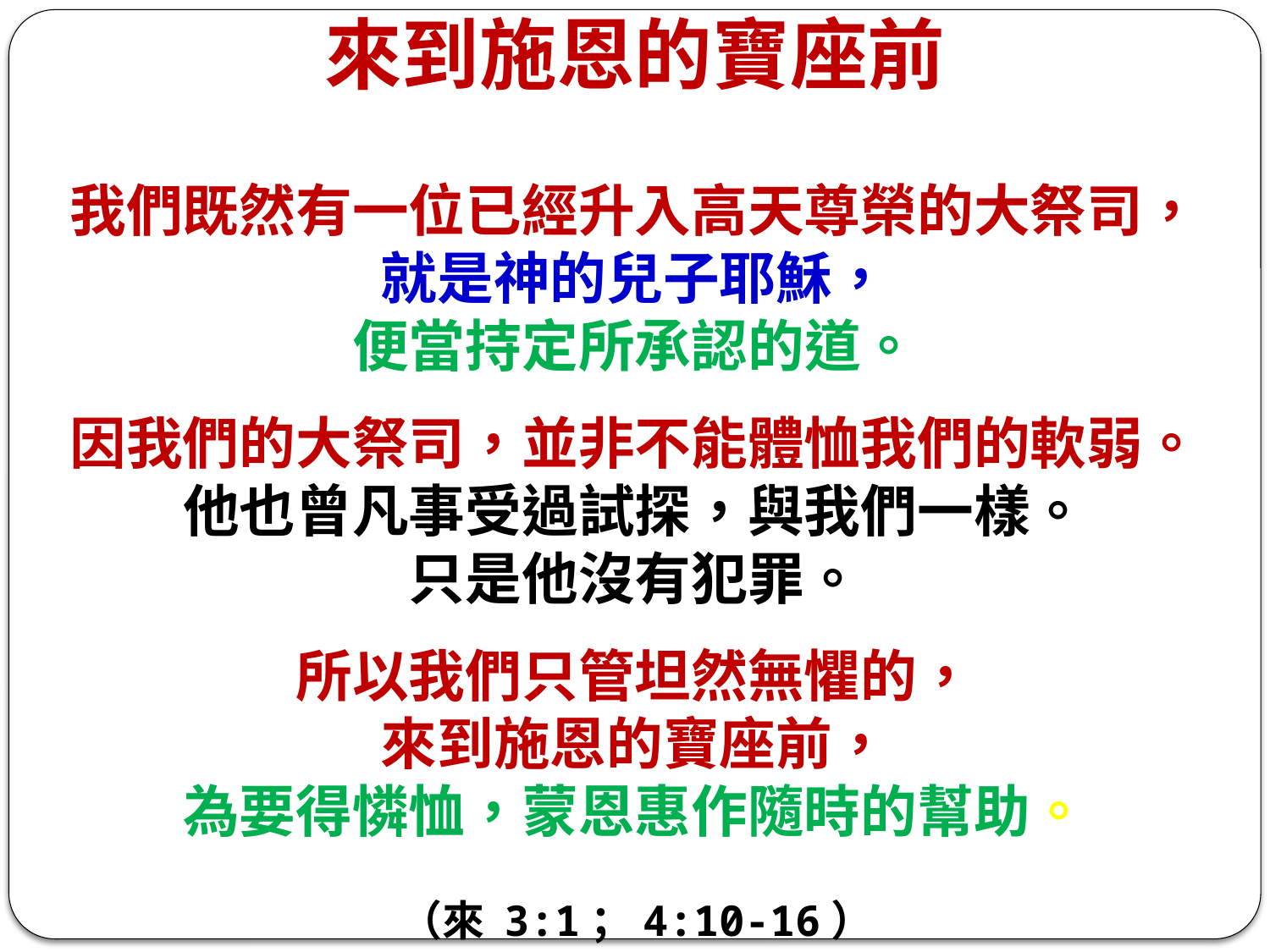

來到施恩的寶座前
我們既然有一位已經升入高天尊榮的大祭司，
就是神的兒子耶穌，
便當持定所承認的道。

因我們的大祭司，並非不能體恤我們的軟弱。
他也曾凡事受過試探，與我們一樣。
只是他沒有犯罪。

所以我們只管坦然無懼的，
來到施恩的寶座前，
為要得憐恤，蒙恩惠作隨時的幫助。
（來 3:1；4:10-16）